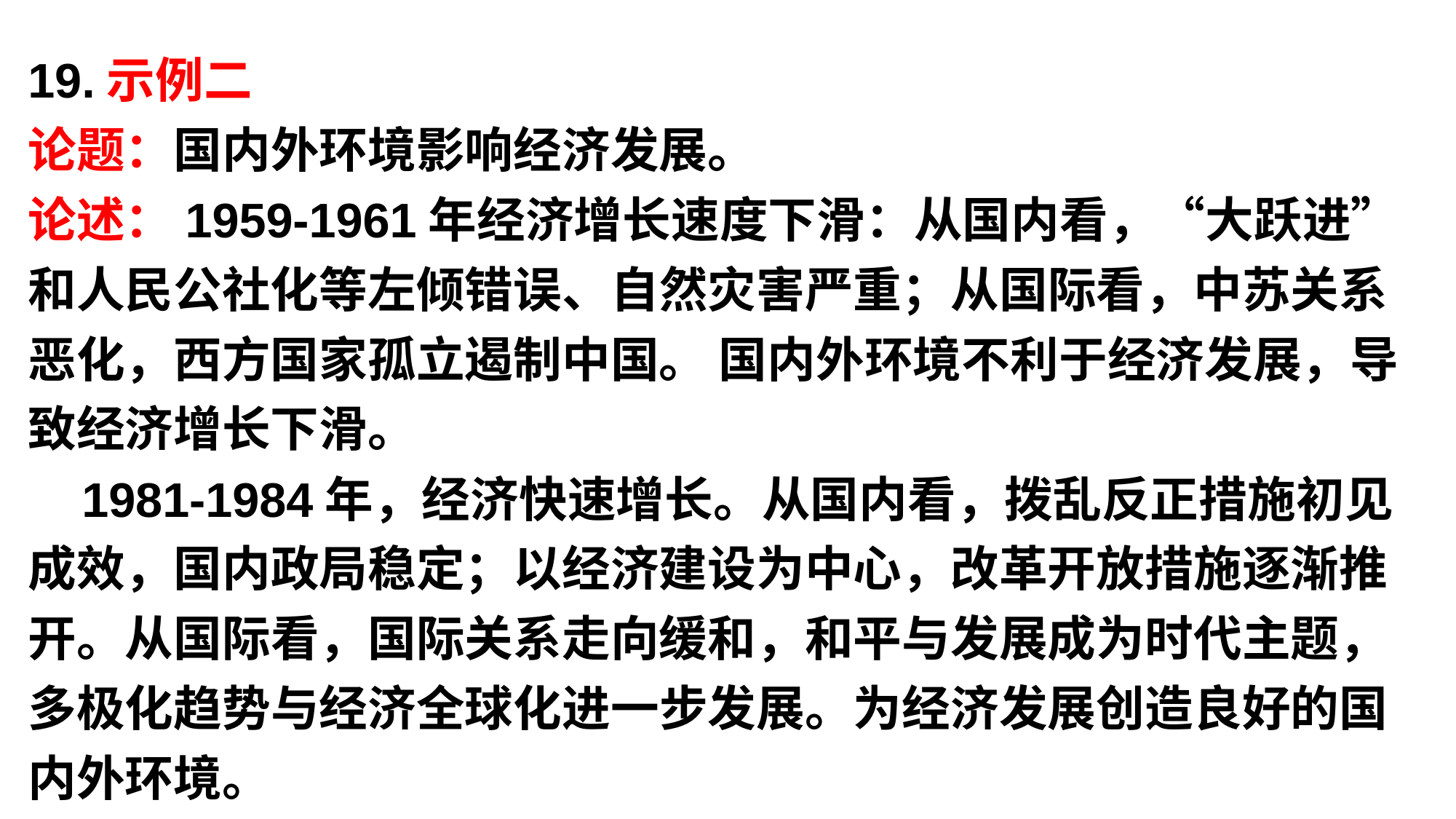

19.示例二
论题：国内外环境影响经济发展。
论述：1959-1961年经济增长速度下滑：从国内看，“大跃进”和人民公社化等左倾错误、自然灾害严重；从国际看，中苏关系恶化，西方国家孤立遏制中国。 国内外环境不利于经济发展，导致经济增长下滑。
    1981-1984年，经济快速增长。从国内看，拨乱反正措施初见成效，国内政局稳定；以经济建设为中心，改革开放措施逐渐推开。从国际看，国际关系走向缓和，和平与发展成为时代主题，多极化趋势与经济全球化进一步发展。为经济发展创造良好的国内外环境。